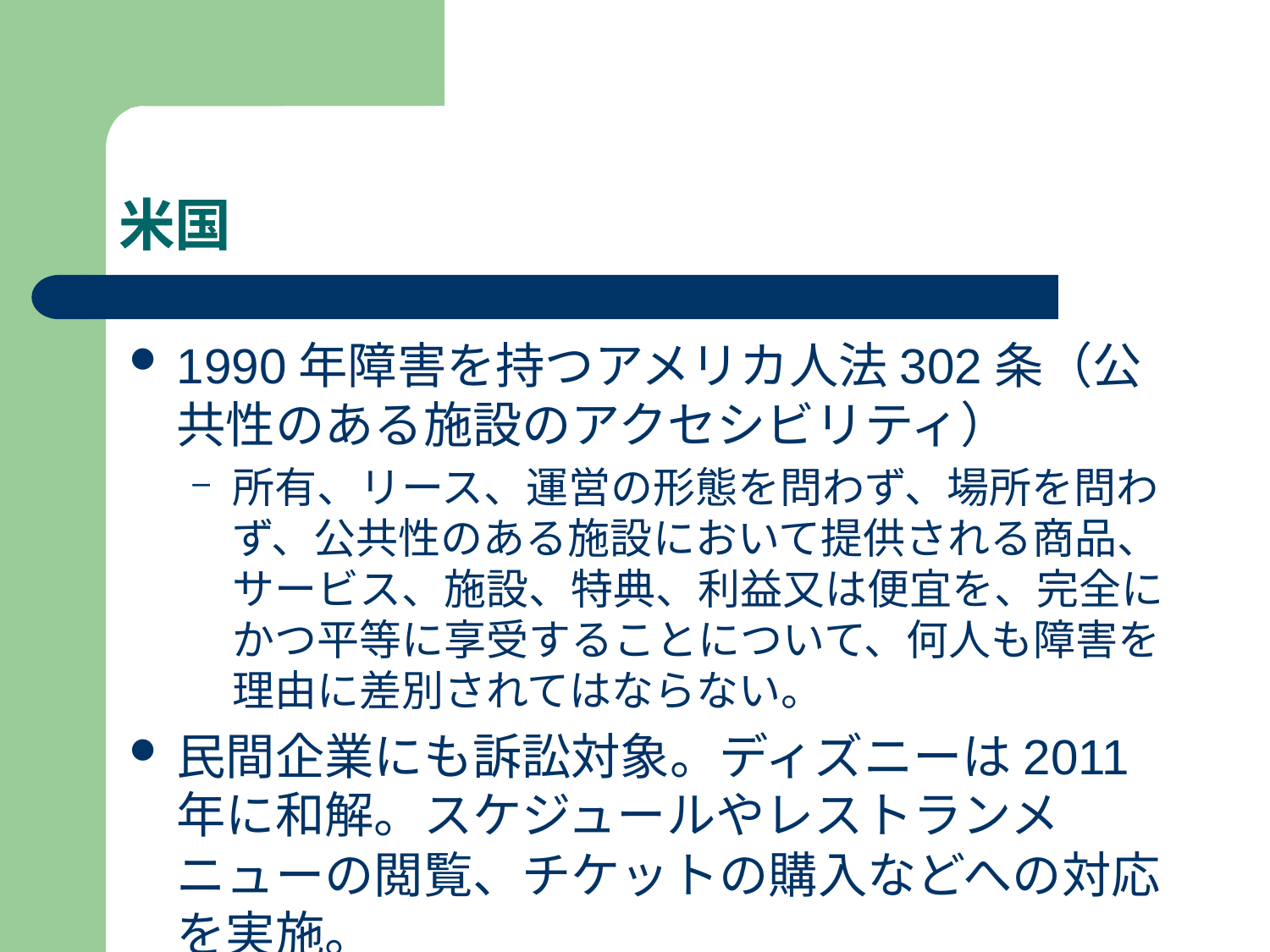

# 米国
1990年障害を持つアメリカ人法302条（公共性のある施設のアクセシビリティ）
所有、リース、運営の形態を問わず、場所を問わず、公共性のある施設において提供される商品、サービス、施設、特典、利益又は便宜を、完全にかつ平等に享受することについて、何人も障害を理由に差別されてはならない。
民間企業にも訴訟対象。ディズニーは2011年に和解。スケジュールやレストランメニューの閲覧、チケットの購入などへの対応を実施。